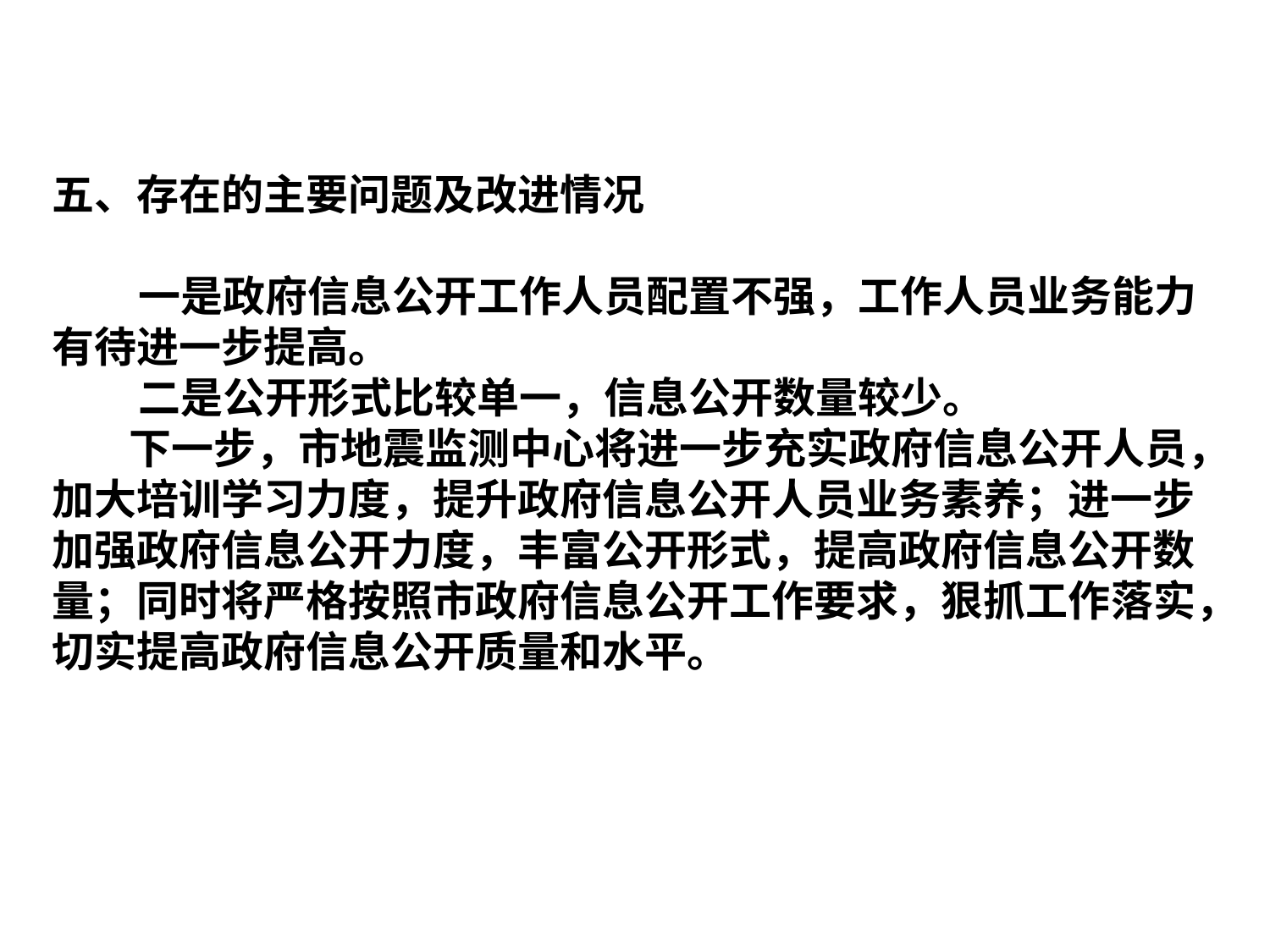

五、存在的主要问题及改进情况

        一是政府信息公开工作人员配置不强，工作人员业务能力有待进一步提高。
        二是公开形式比较单一，信息公开数量较少。
       下一步，市地震监测中心将进一步充实政府信息公开人员，加大培训学习力度，提升政府信息公开人员业务素养；进一步加强政府信息公开力度，丰富公开形式，提高政府信息公开数量；同时将严格按照市政府信息公开工作要求，狠抓工作落实，切实提高政府信息公开质量和水平。